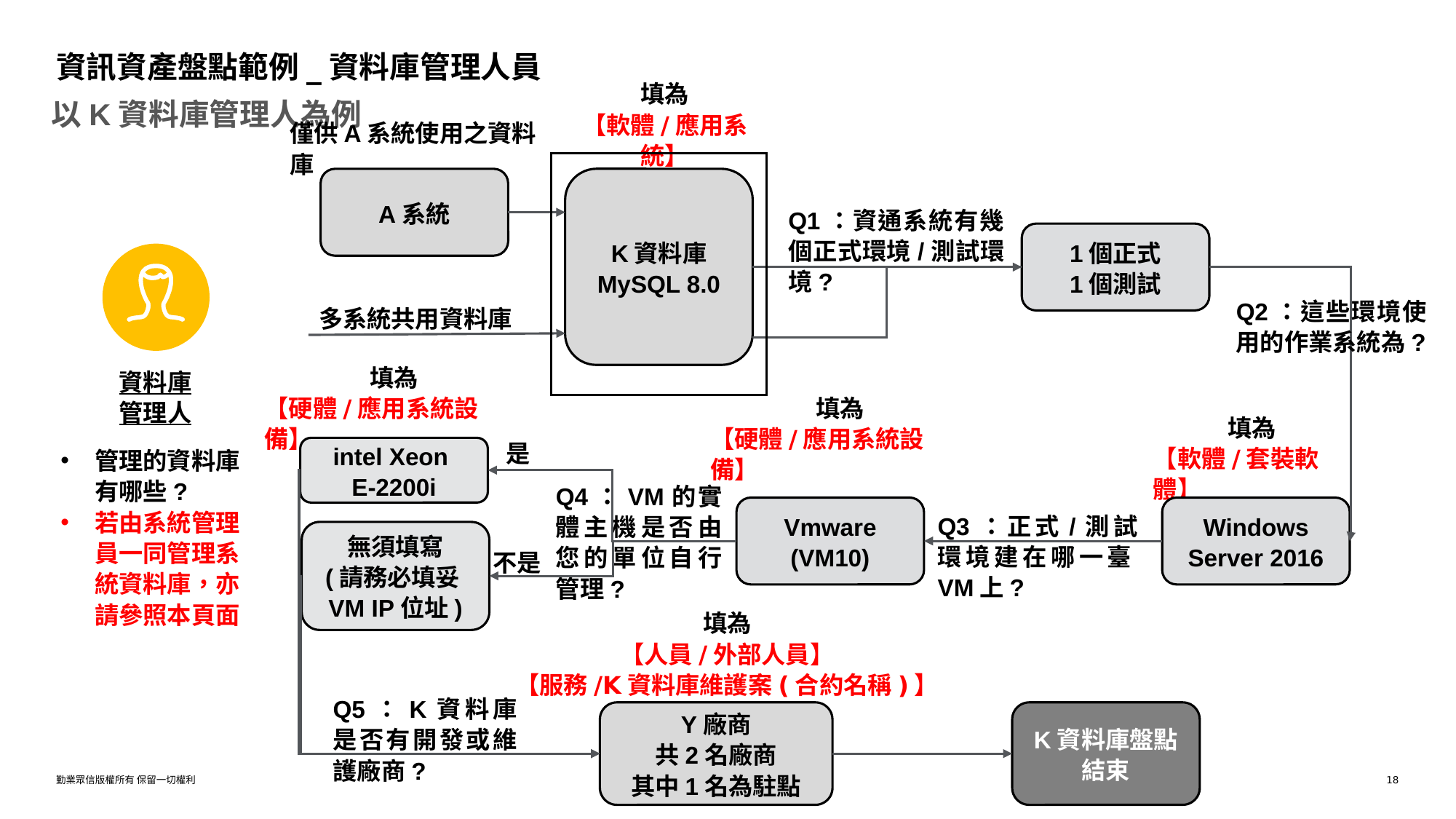

# 資訊資產盤點範例_資料庫管理人員
填為
【軟體/應用系統】
以K資料庫管理人為例
僅供A系統使用之資料庫

K資料庫
MySQL 8.0
A系統
Q1：資通系統有幾個正式環境/測試環境?
1個正式
1個測試

多系統共用資料庫
Q2：這些環境使用的作業系統為?
資料庫
管理人
填為
【硬體/應用系統設備】
填為
【軟體/套裝軟體】
填為
【硬體/應用系統設備】
是
intel Xeon
E-2200i
管理的資料庫有哪些?
若由系統管理員一同管理系統資料庫，亦請參照本頁面
Q4：VM的實體主機是否由您的單位自行管理?
Vmware
(VM10)
Windows
Server 2016
Q3：正式/測試環境建在哪一臺VM上?
無須填寫
(請務必填妥VM IP位址)
不是
填為
【人員/外部人員】
【服務/K資料庫維護案(合約名稱)】

Q5：K資料庫是否有開發或維護廠商?
Y廠商
共2名廠商
其中1名為駐點
K資料庫盤點
結束